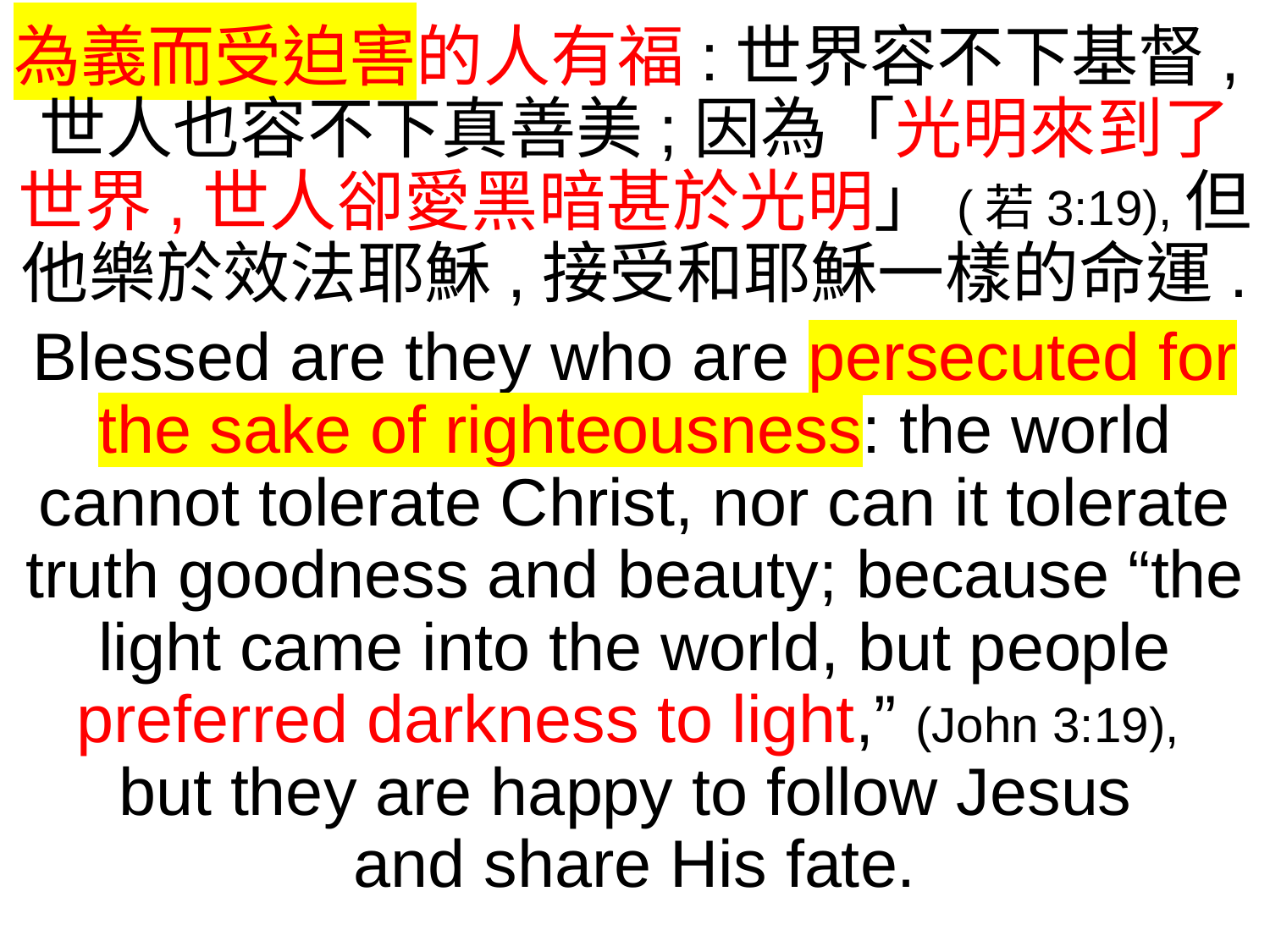

為義而受迫害的人有福:世界容不下基督,世人也容不下真善美;因為「光明來到了世界,世人卻愛黑暗甚於光明」(若3:19),但他樂於效法耶穌,接受和耶穌一樣的命運.
Blessed are they who are persecuted for the sake of righteousness: the world cannot tolerate Christ, nor can it tolerate truth goodness and beauty; because “the light came into the world, but people preferred darkness to light,” (John 3:19),
but they are happy to follow Jesus
and share His fate.